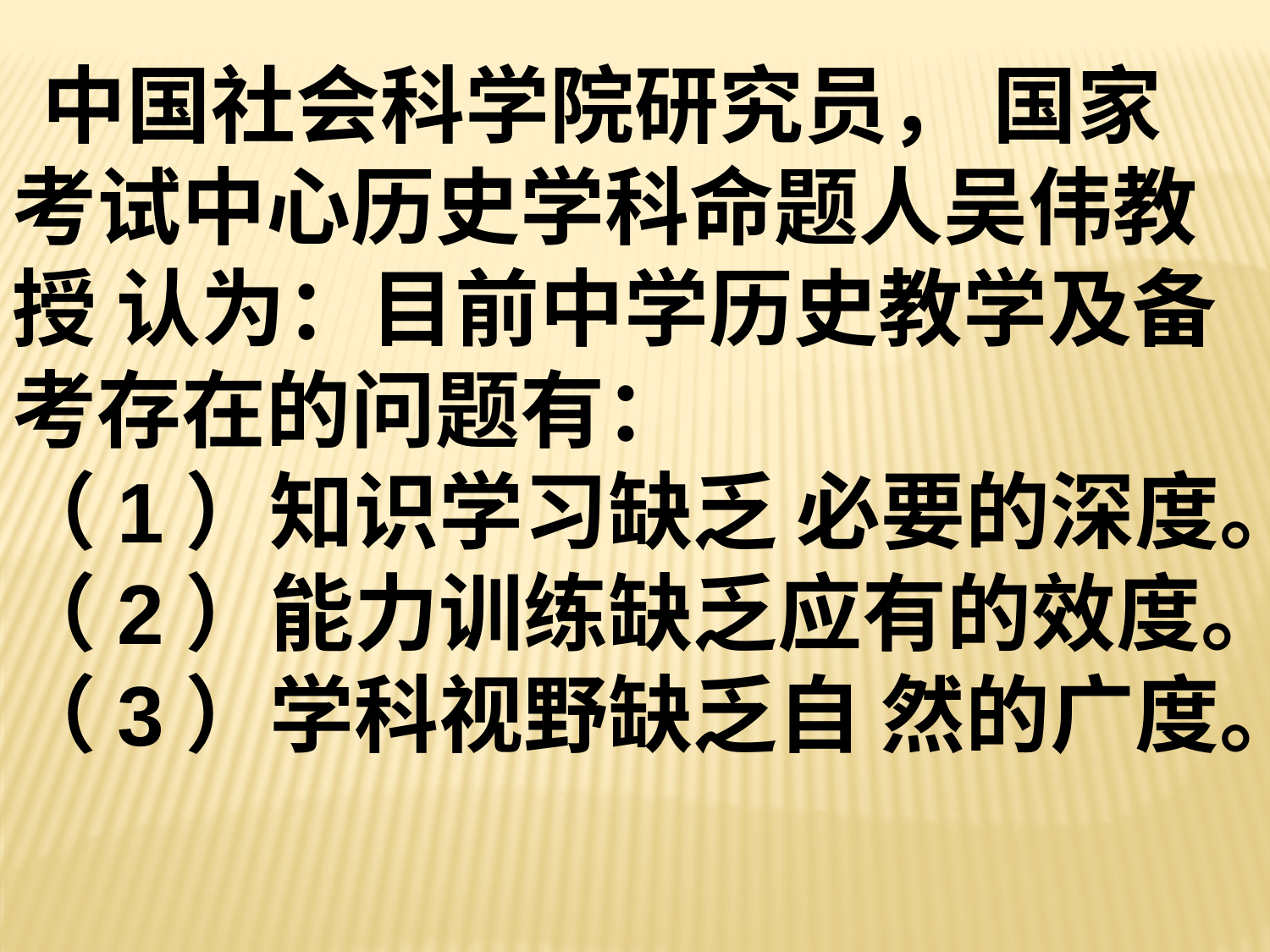

中国社会科学院研究员， 国家考试中心历史学科命题人吴伟教授 认为：目前中学历史教学及备考存在的问题有：
（1）知识学习缺乏 必要的深度。
（2）能力训练缺乏应有的效度。
（3）学科视野缺乏自 然的广度。